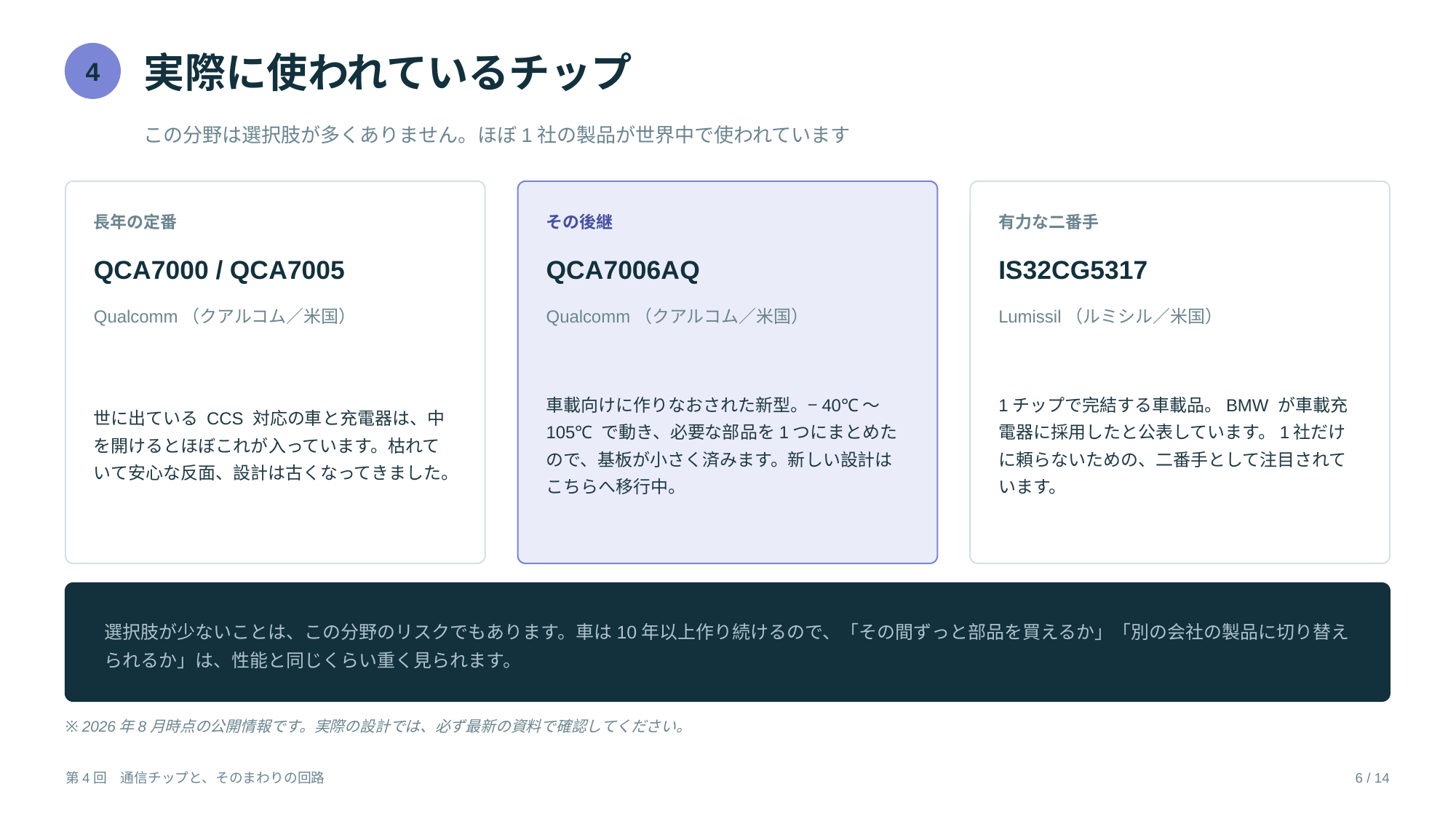

実際に使われているチップ

4
この分野は選択肢が多くありません。ほぼ1社の製品が世界中で使われています

長年の定番
その後継
有力な二番手
QCA7000 / QCA7005
QCA7006AQ
IS32CG5317
Qualcomm（クアルコム／米国）
Qualcomm（クアルコム／米国）
Lumissil（ルミシル／米国）
世に出ている CCS 対応の車と充電器は、中を開けるとほぼこれが入っています。枯れていて安心な反面、設計は古くなってきました。
車載向けに作りなおされた新型。−40℃〜105℃ で動き、必要な部品を1つにまとめたので、基板が小さく済みます。新しい設計はこちらへ移行中。
1チップで完結する車載品。BMW が車載充電器に採用したと公表しています。1社だけに頼らないための、二番手として注目されています。

選択肢が少ないことは、この分野のリスクでもあります。車は10年以上作り続けるので、「その間ずっと部品を買えるか」「別の会社の製品に切り替えられるか」は、性能と同じくらい重く見られます。
※ 2026年8月時点の公開情報です。実際の設計では、必ず最新の資料で確認してください。
第4回　通信チップと、そのまわりの回路
6 / 14